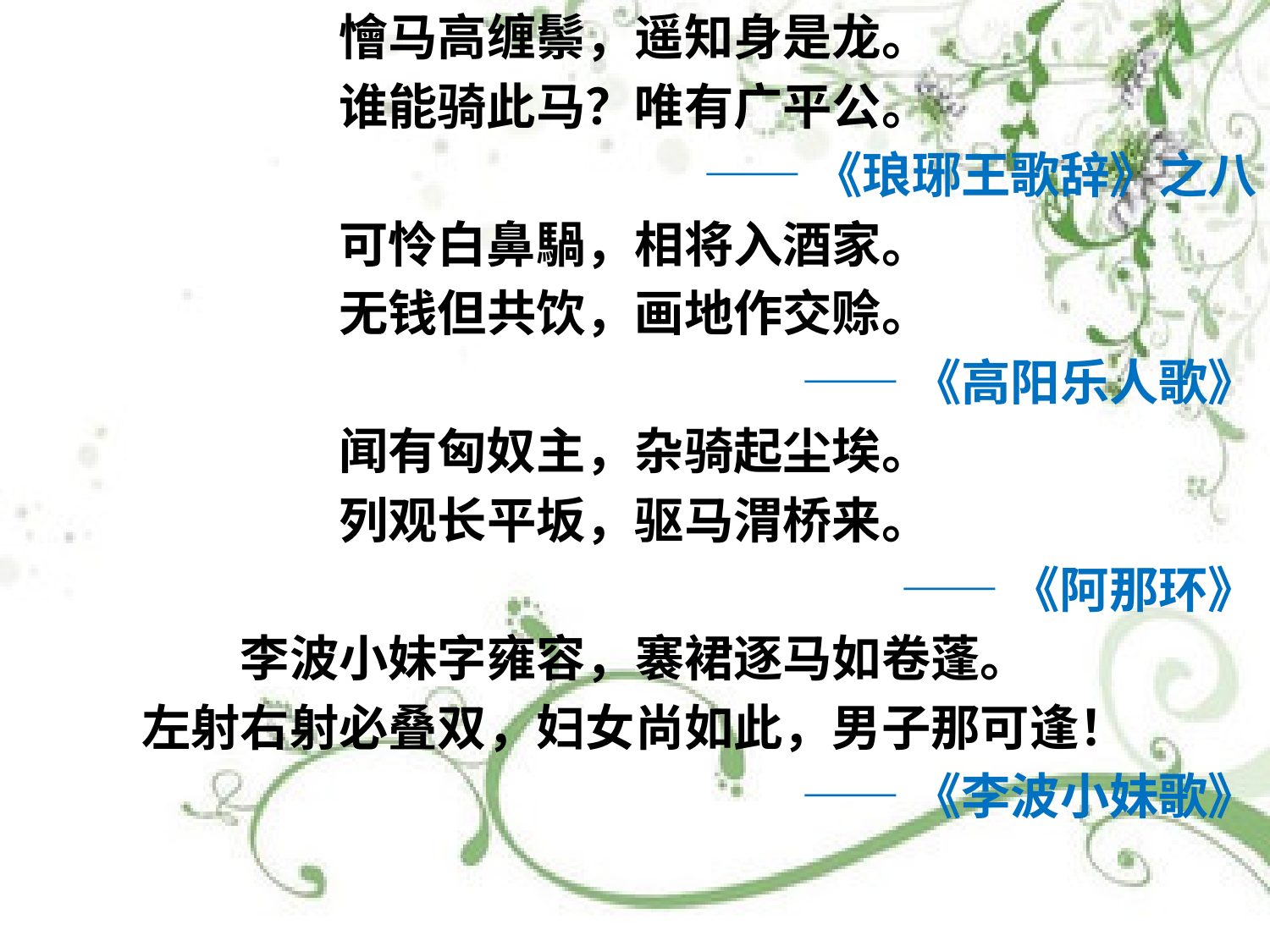

懀马高缠鬃，遥知身是龙。
谁能骑此马？唯有广平公。
——《琅琊王歌辞》之八
可怜白鼻騧，相将入酒家。
无钱但共饮，画地作交赊。
——《高阳乐人歌》
闻有匈奴主，杂骑起尘埃。
列观长平坂，驱马渭桥来。
——《阿那环》
李波小妹字雍容，褰裙逐马如卷蓬。
左射右射必叠双，妇女尚如此，男子那可逢！
——《李波小妹歌》